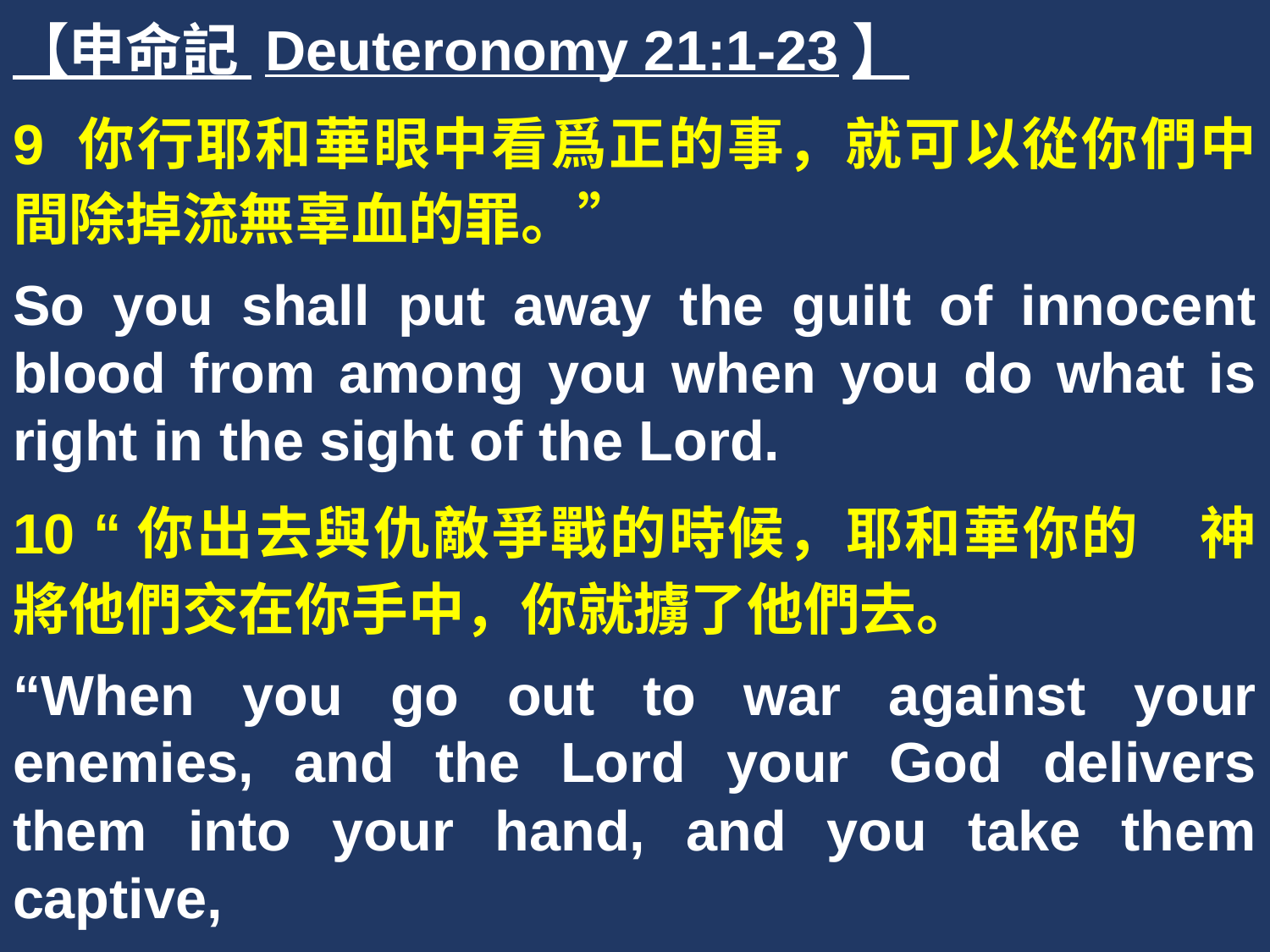

【申命記 Deuteronomy 21:1-23】
9 你行耶和華眼中看爲正的事，就可以從你們中間除掉流無辜血的罪。”
So you shall put away the guilt of innocent blood from among you when you do what is right in the sight of the Lord.
10 “你出去與仇敵爭戰的時候，耶和華你的　神將他們交在你手中，你就擄了他們去。
“When you go out to war against your enemies, and the Lord your God delivers them into your hand, and you take them captive,